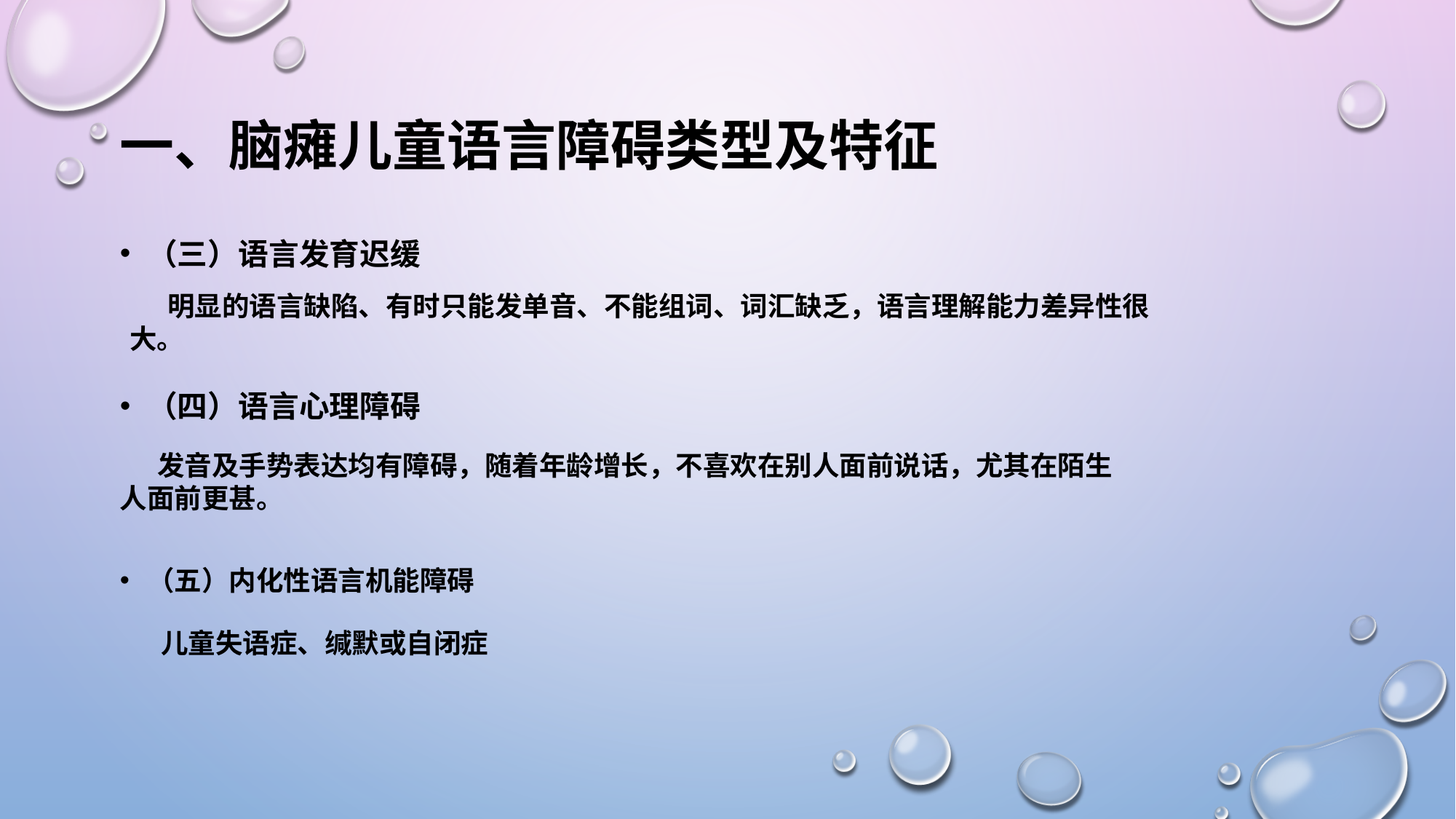

# 一、脑瘫儿童语言障碍类型及特征
（三）语言发育迟缓

（四）语言心理障碍

（五）内化性语言机能障碍

     发音及手势表达均有障碍，随着年龄增长，不喜欢在别人面前说话，尤其在陌生人面前更甚。
     明显的语言缺陷、有时只能发单音、不能组词、词汇缺乏，语言理解能力差异性很大。
儿童失语症、缄默或自闭症